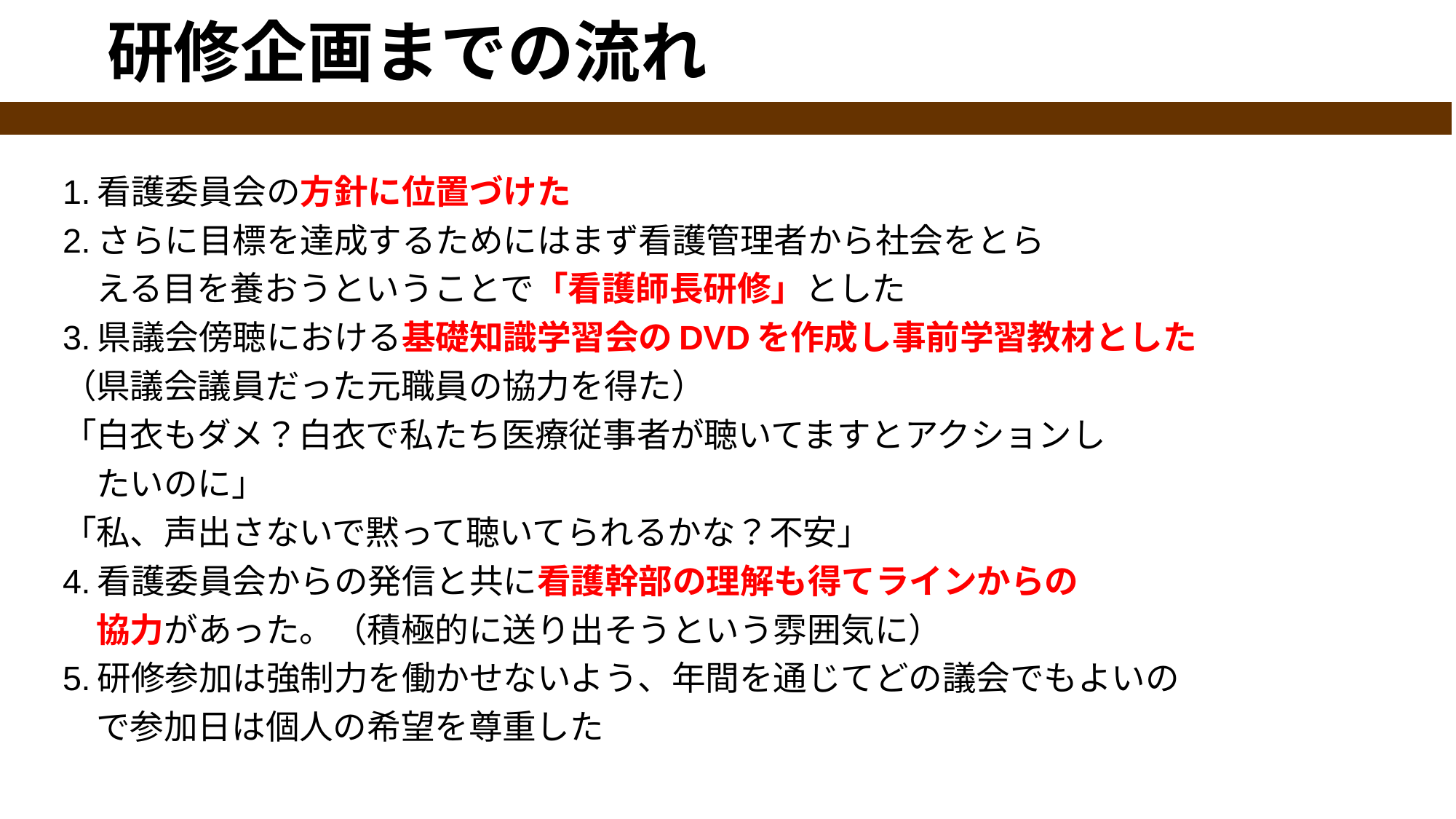

# 研修企画までの流れ

1.看護委員会の方針に位置づけた
2.さらに目標を達成するためにはまず看護管理者から社会をとら
　える目を養おうということで「看護師長研修」とした
3.県議会傍聴における基礎知識学習会のDVDを作成し事前学習教材とした
（県議会議員だった元職員の協力を得た）
「白衣もダメ？白衣で私たち医療従事者が聴いてますとアクションし
　たいのに」
「私、声出さないで黙って聴いてられるかな？不安」
4.看護委員会からの発信と共に看護幹部の理解も得てラインからの
　協力があった。（積極的に送り出そうという雰囲気に）
5.研修参加は強制力を働かせないよう、年間を通じてどの議会でもよいの
　で参加日は個人の希望を尊重した